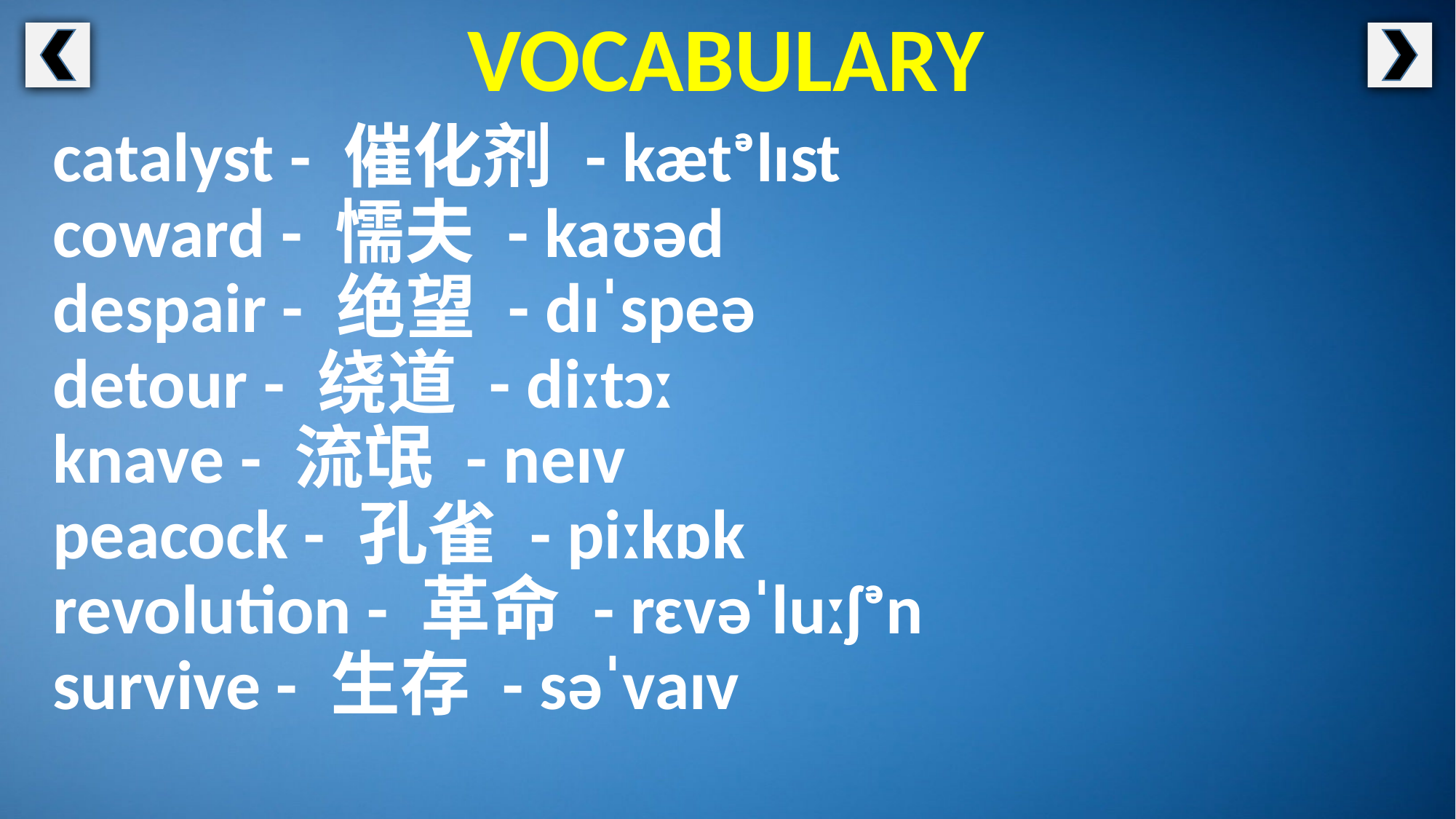

VOCABULARY
catalyst - 催化剂 - kætᵊlɪst
coward - 懦夫 - kaʊəd
despair - 绝望 - dɪˈspeə
detour - 绕道 - diːtɔː
knave - 流氓 - neɪv
peacock - 孔雀 - piːkɒk
revolution - 革命 - rɛvəˈluːʃᵊn
survive - 生存 - səˈvaɪv